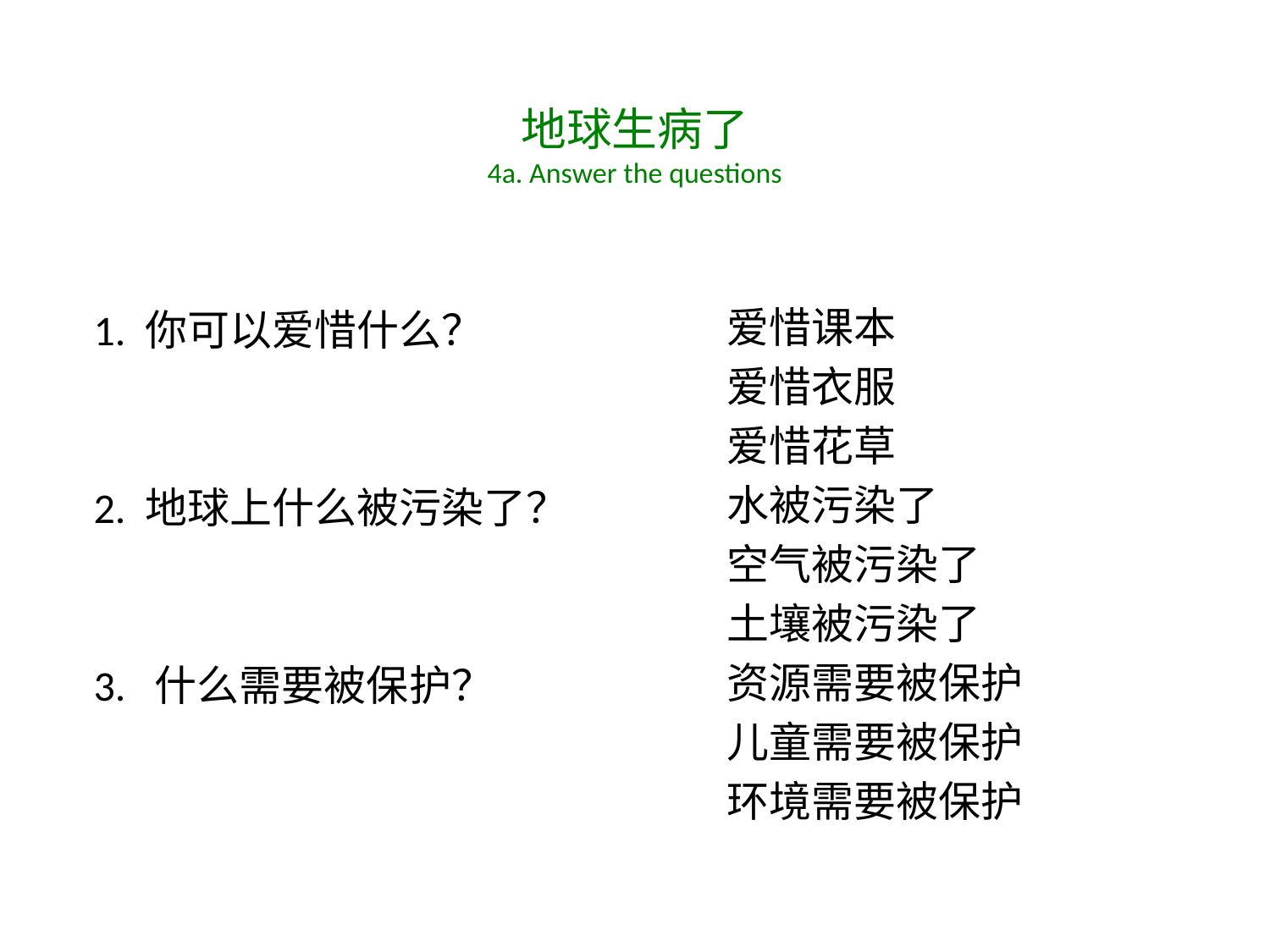

# 地球生病了 4a. Answer the questions

1. 你可以爱惜什么？

2. 地球上什么被污染了？

3.  什么需要被保护？
爱惜课本
爱惜衣服
爱惜花草
水被污染了
空气被污染了
土壤被污染了
资源需要被保护
儿童需要被保护
环境需要被保护